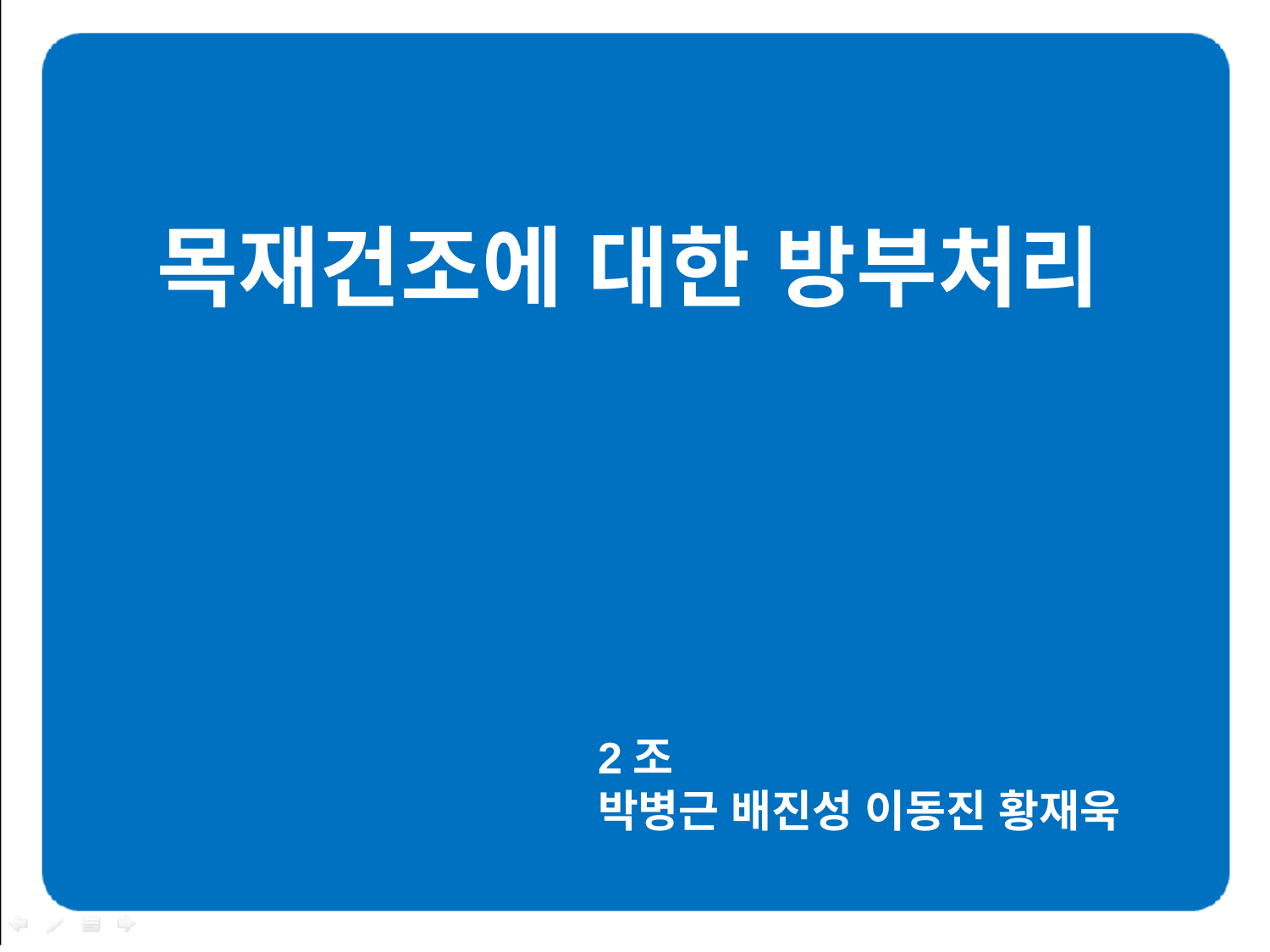

# 목재건조에 대한 방부처리
2조
박병근 배진성 이동진 황재욱